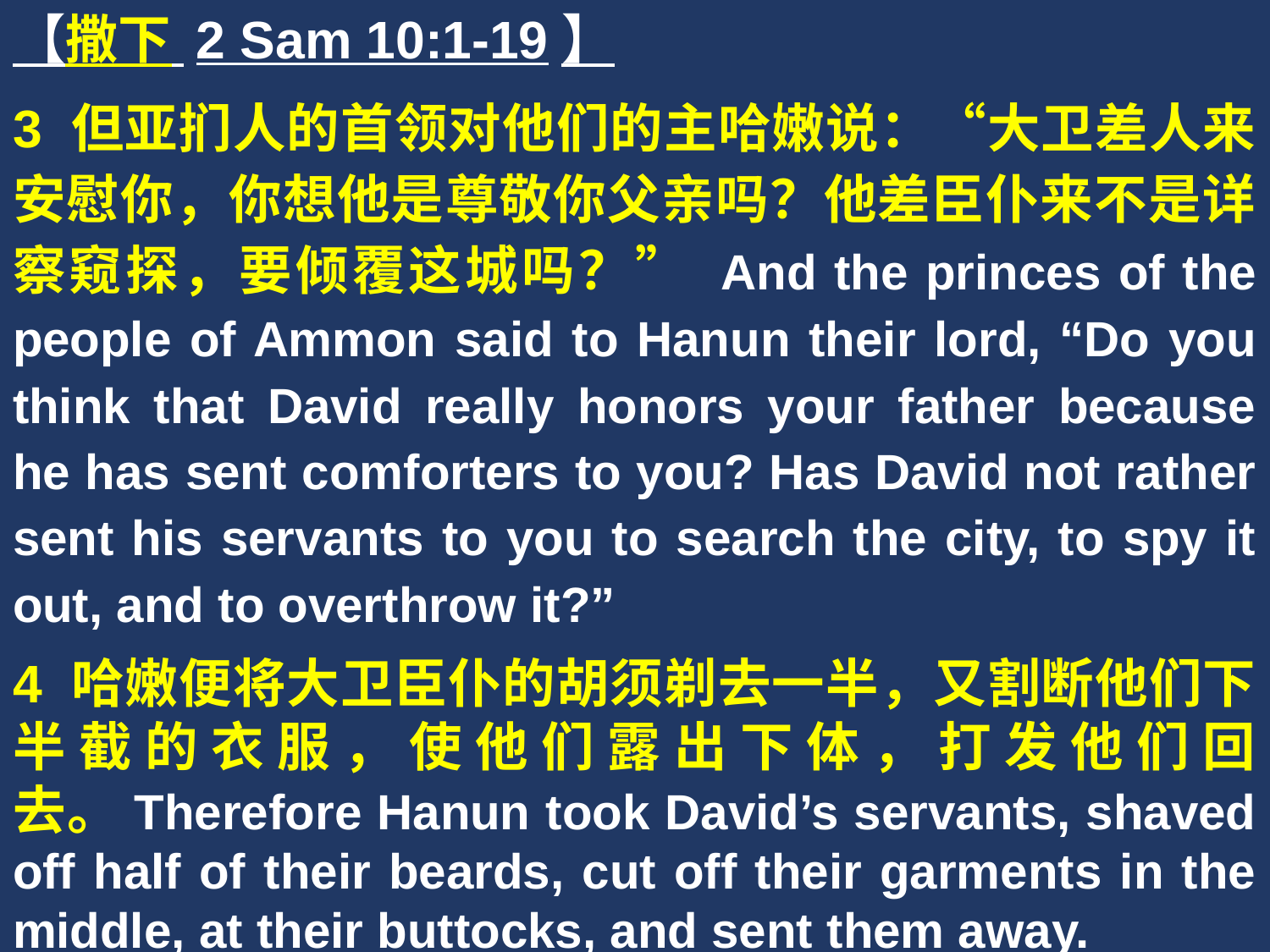

【撒下 2 Sam 10:1-19】
3 但亚扪人的首领对他们的主哈嫩说：“大卫差人来安慰你，你想他是尊敬你父亲吗？他差臣仆来不是详察窥探，要倾覆这城吗？” And the princes of the people of Ammon said to Hanun their lord, “Do you think that David really honors your father because he has sent comforters to you? Has David not rather sent his servants to you to search the city, to spy it out, and to overthrow it?”
4 哈嫩便将大卫臣仆的胡须剃去一半，又割断他们下半截的衣服，使他们露出下体，打发他们回去。Therefore Hanun took David’s servants, shaved off half of their beards, cut off their garments in the middle, at their buttocks, and sent them away.